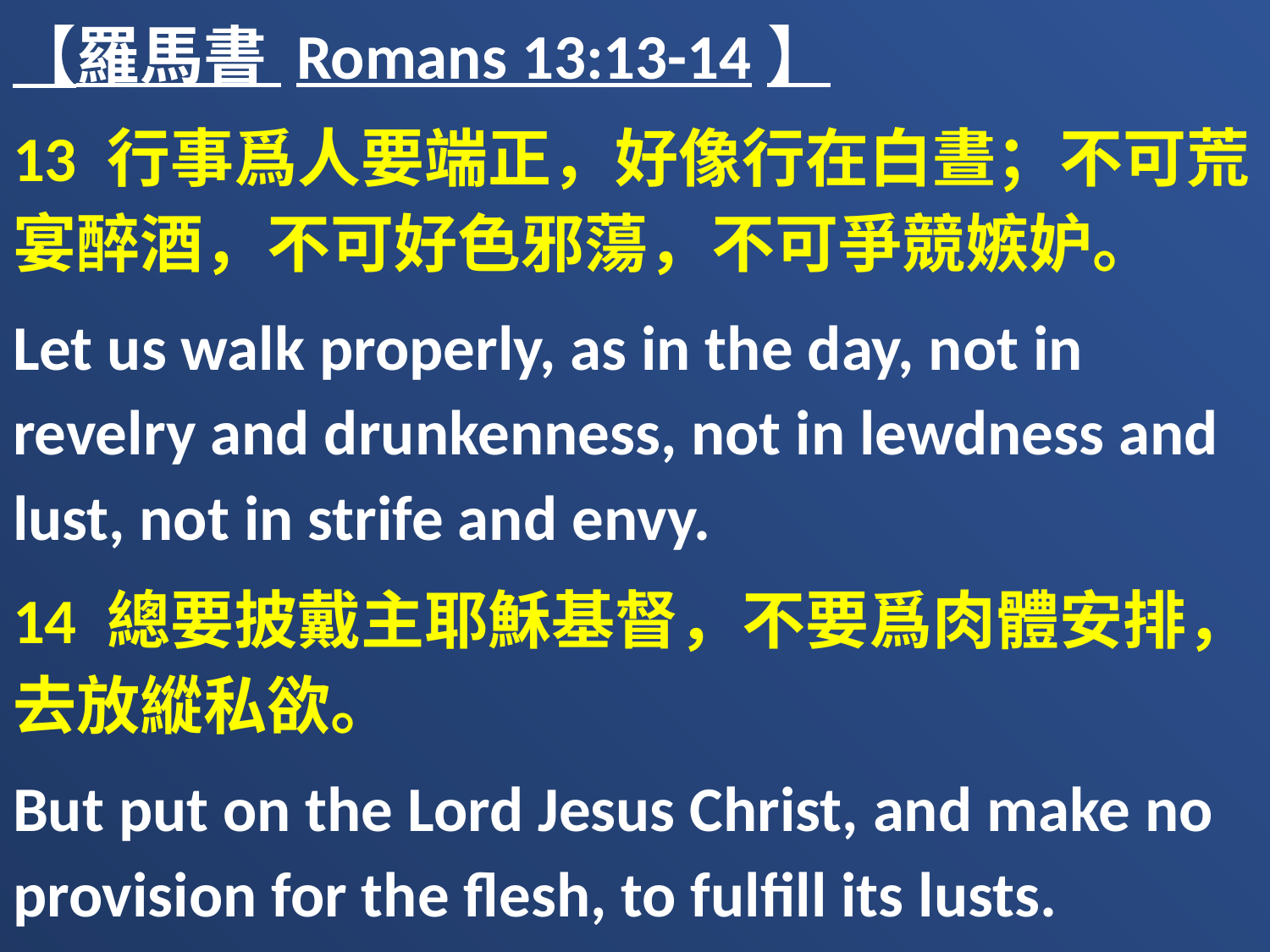

【羅馬書 Romans 13:13-14】
13 行事爲人要端正，好像行在白晝；不可荒宴醉酒，不可好色邪蕩，不可爭競嫉妒。
Let us walk properly, as in the day, not in revelry and drunkenness, not in lewdness and lust, not in strife and envy.
14 總要披戴主耶穌基督，不要爲肉體安排，去放縱私欲。
But put on the Lord Jesus Christ, and make no provision for the flesh, to fulfill its lusts.